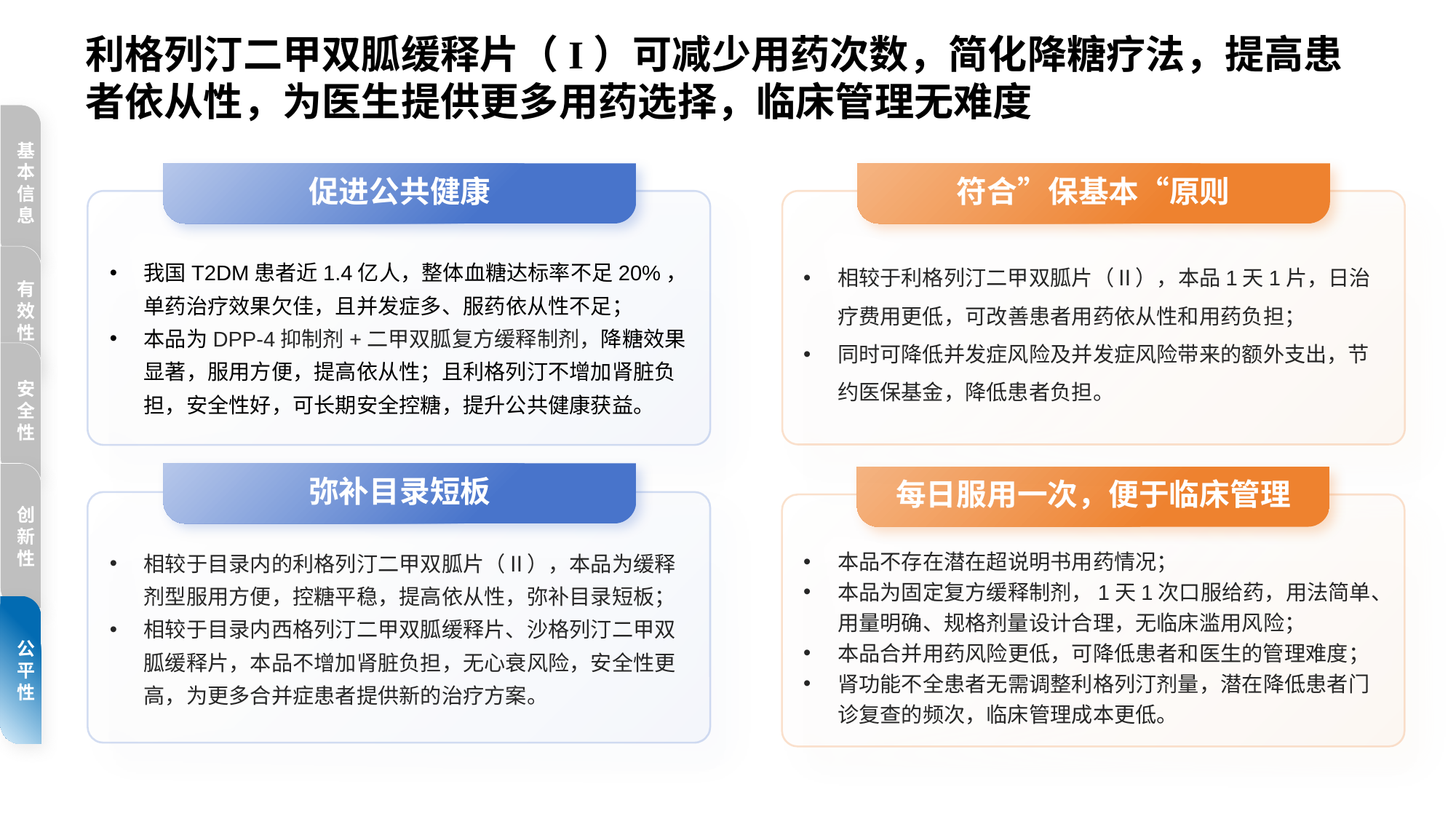

利格列汀二甲双胍缓释片（I）可减少用药次数，简化降糖疗法，提高患者依从性，为医生提供更多用药选择，临床管理无难度
基本信息
促进公共健康
符合”保基本“原则

我国T2DM患者近1.4亿人，整体血糖达标率不足20%，单药治疗效果欠佳，且并发症多、服药依从性不足；
本品为DPP-4抑制剂+二甲双胍复方缓释制剂，降糖效果显著，服用方便，提高依从性；且利格列汀不增加肾脏负担，安全性好，可长期安全控糖，提升公共健康获益。
相较于利格列汀二甲双胍片（Ⅱ），本品1天1片，日治疗费用更低，可改善患者用药依从性和用药负担；
同时可降低并发症风险及并发症风险带来的额外支出，节约医保基金，降低患者负担。

有效性
安全性
弥补目录短板
每日服用一次，便于临床管理

创新性

相较于目录内的利格列汀二甲双胍片（Ⅱ），本品为缓释剂型服用方便，控糖平稳，提高依从性，弥补目录短板；
相较于目录内西格列汀二甲双胍缓释片、沙格列汀二甲双胍缓释片，本品不增加肾脏负担，无心衰风险，安全性更高，为更多合并症患者提供新的治疗方案。
本品不存在潜在超说明书用药情况；
本品为固定复方缓释制剂，1天1次口服给药，用法简单、用量明确、规格剂量设计合理，无临床滥用风险；
本品合并用药风险更低，可降低患者和医生的管理难度；
肾功能不全患者无需调整利格列汀剂量，潜在降低患者门诊复查的频次，临床管理成本更低。

公平性